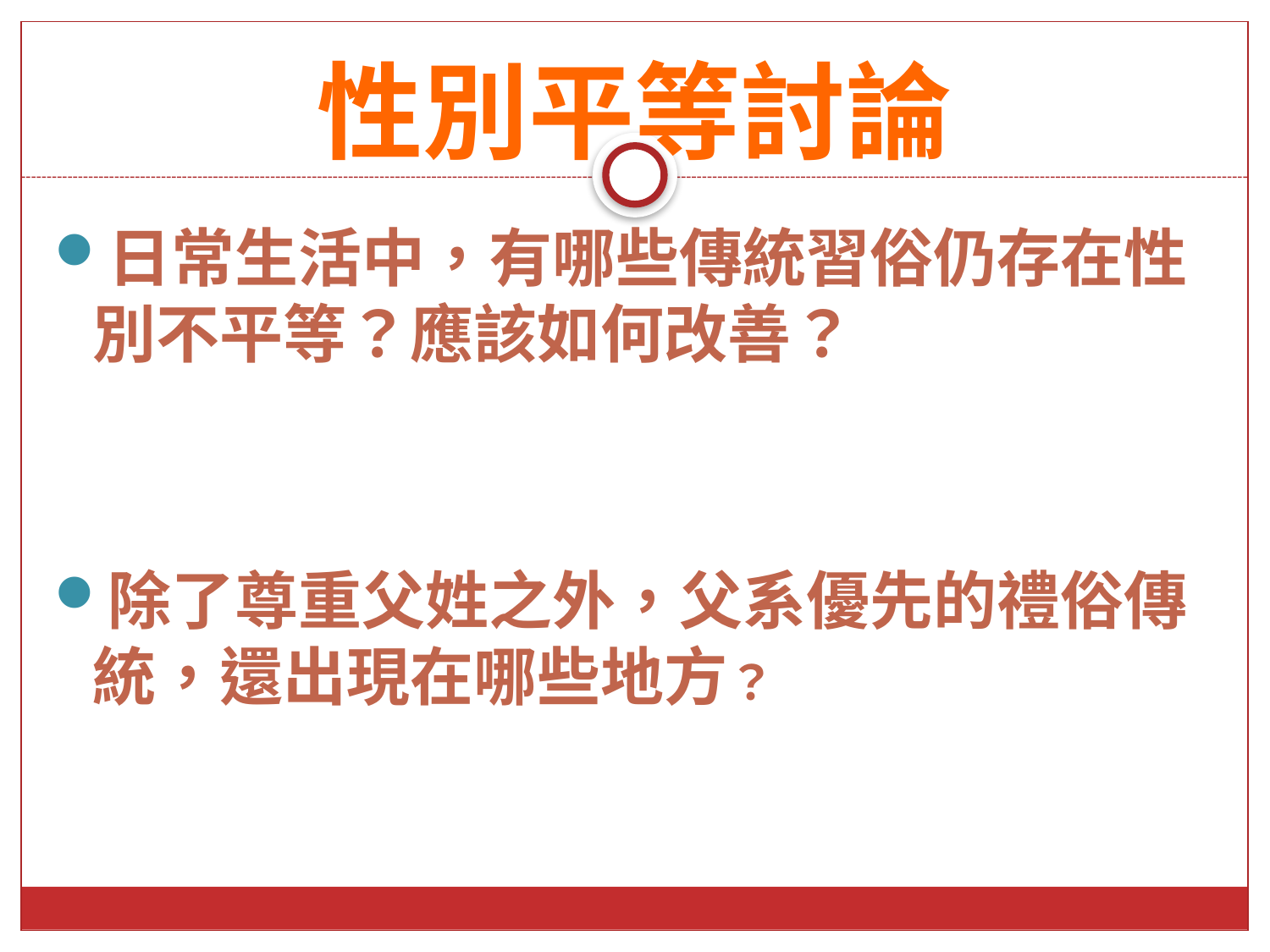

# 性別平等討論
日常生活中，有哪些傳統習俗仍存在性別不平等？應該如何改善？

除了尊重父姓之外，父系優先的禮俗傳統，還出現在哪些地方？